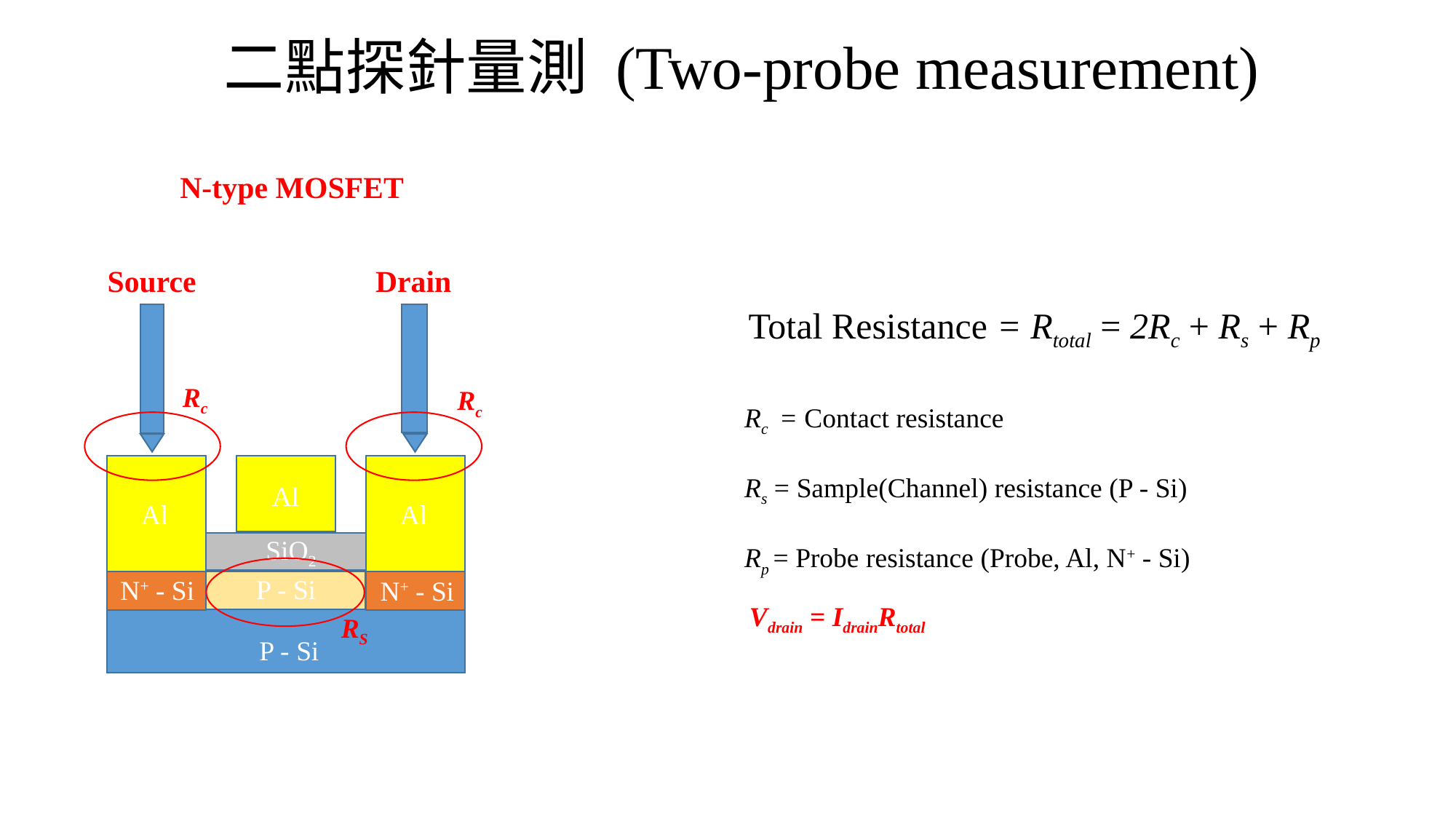

# 二點探針量測 (Two-probe measurement)
N-type MOSFET
Source
Drain
Total Resistance = Rtotal = 2Rc + Rs + Rp

Rc
Rc
Rc  = Contact resistance

Rs = Sample(Channel) resistance (P - Si)

Rp = Probe resistance (Probe, Al, N+ - Si)

Al
Al
Al
SiO2

P - Si
N+ - Si
N+ - Si

Vdrain = IdrainRtotal
RS
P - Si